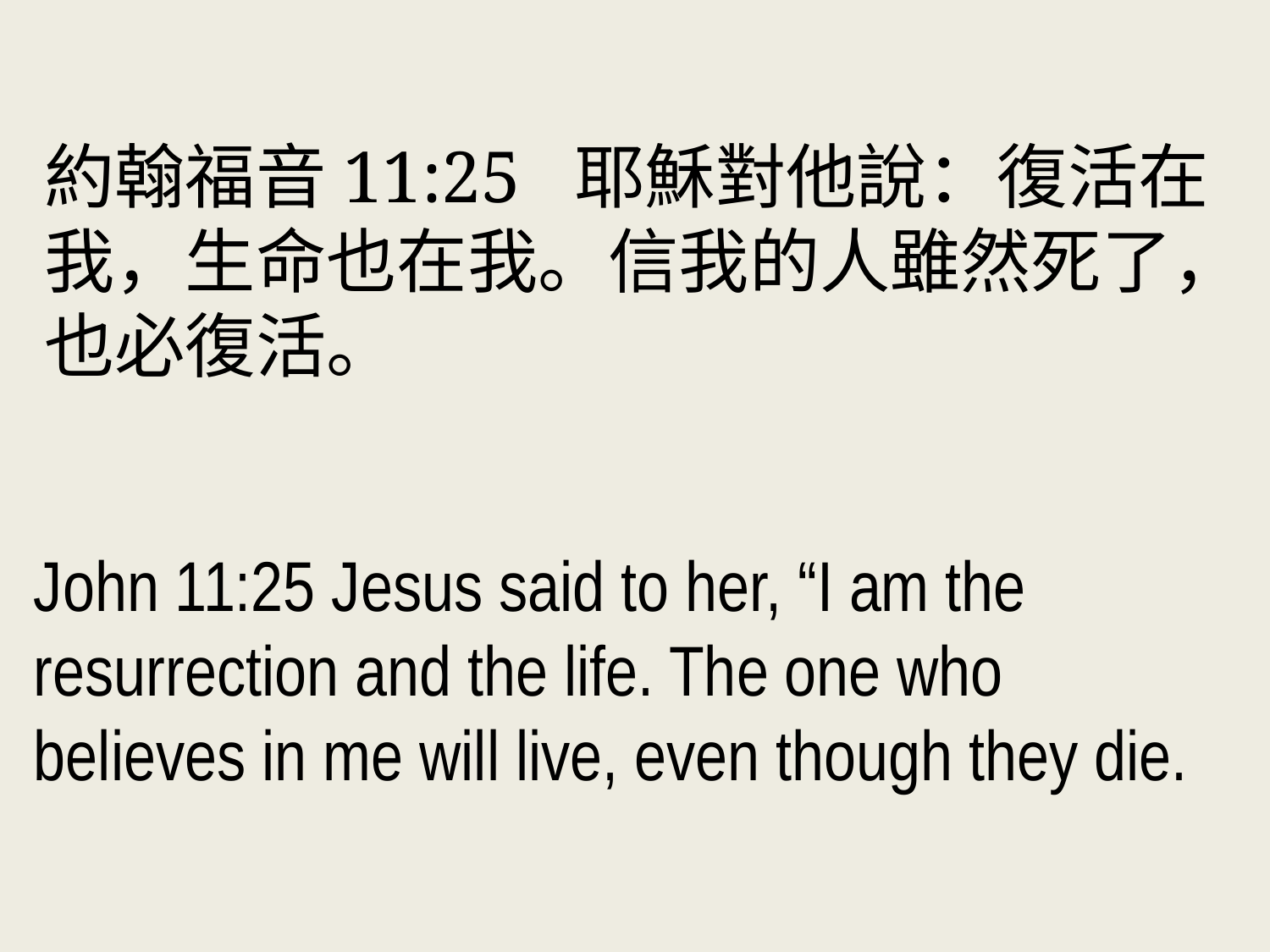

約翰福音11:25  耶穌對他說：復活在我，生命也在我。信我的人雖然死了，也必復活。
John 11:25 Jesus said to her, “I am the resurrection and the life. The one who believes in me will live, even though they die.